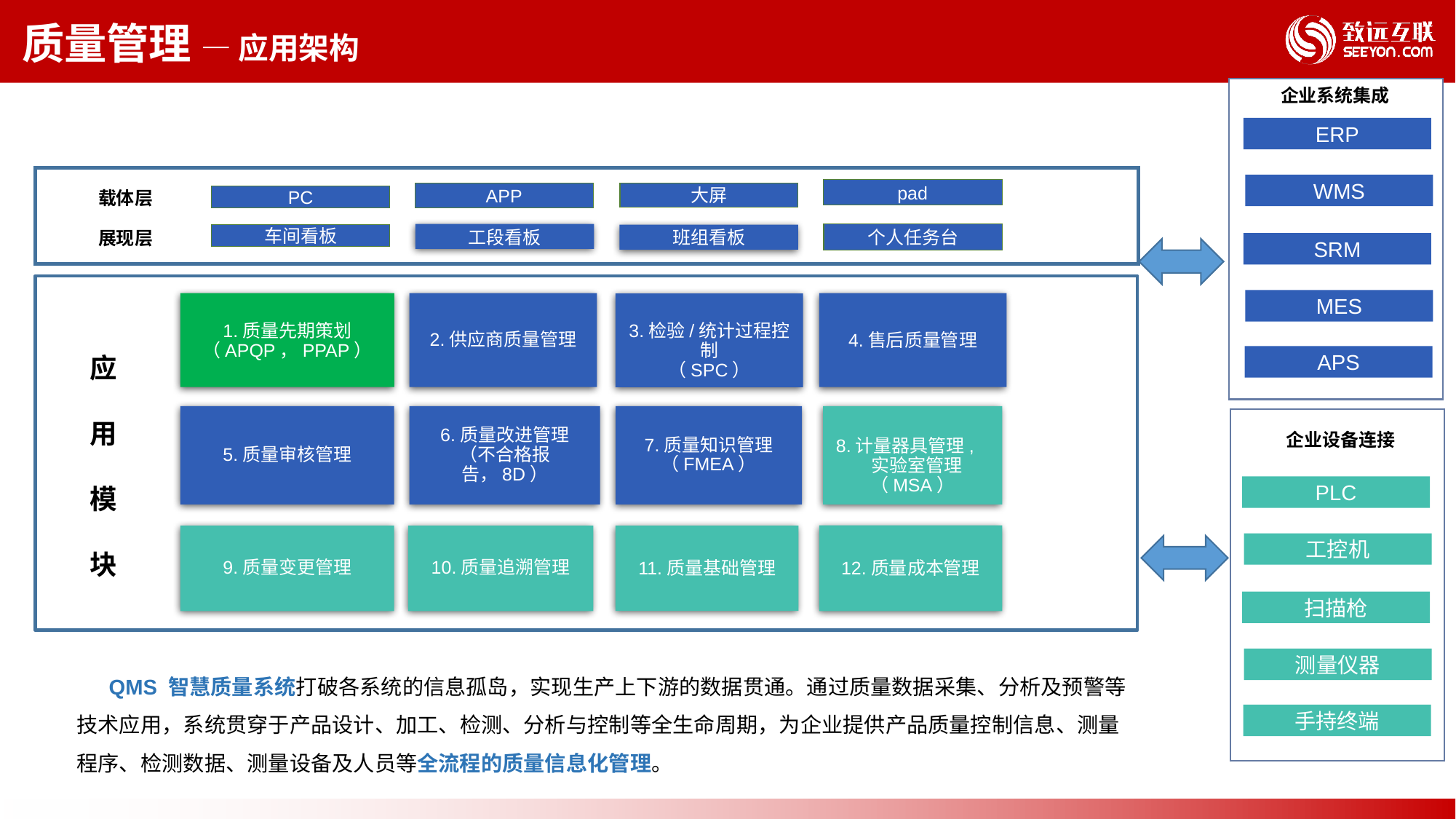

质量管理 — 应用架构

企业系统集成
ERP

WMS
pad
载体层
APP
大屏
PC
展现层
工段看板
个人任务台
车间看板
班组看板
SRM

MES

1.质量先期策划
（APQP，PPAP）

2.供应商质量管理

4.售后质量管理

3.检验/统计过程控制
（SPC）
应

用

模

块
APS
5.质量审核管理
6.质量改进管理
（不合格报告，8D）
7.质量知识管理
（FMEA）

8.计量器具管理,
 实验室管理
（MSA）

企业设备连接
PLC

12.质量成本管理

9.质量变更管理
10.质量追溯管理

11.质量基础管理

工控机

扫描枪
测量仪器
QMS 智慧质量系统打破各系统的信息孤岛，实现生产上下游的数据贯通。通过质量数据采集、分析及预警等技术应用，系统贯穿于产品设计、加工、检测、分析与控制等全生命周期，为企业提供产品质量控制信息、测量程序、检测数据、测量设备及人员等全流程的质量信息化管理。
手持终端